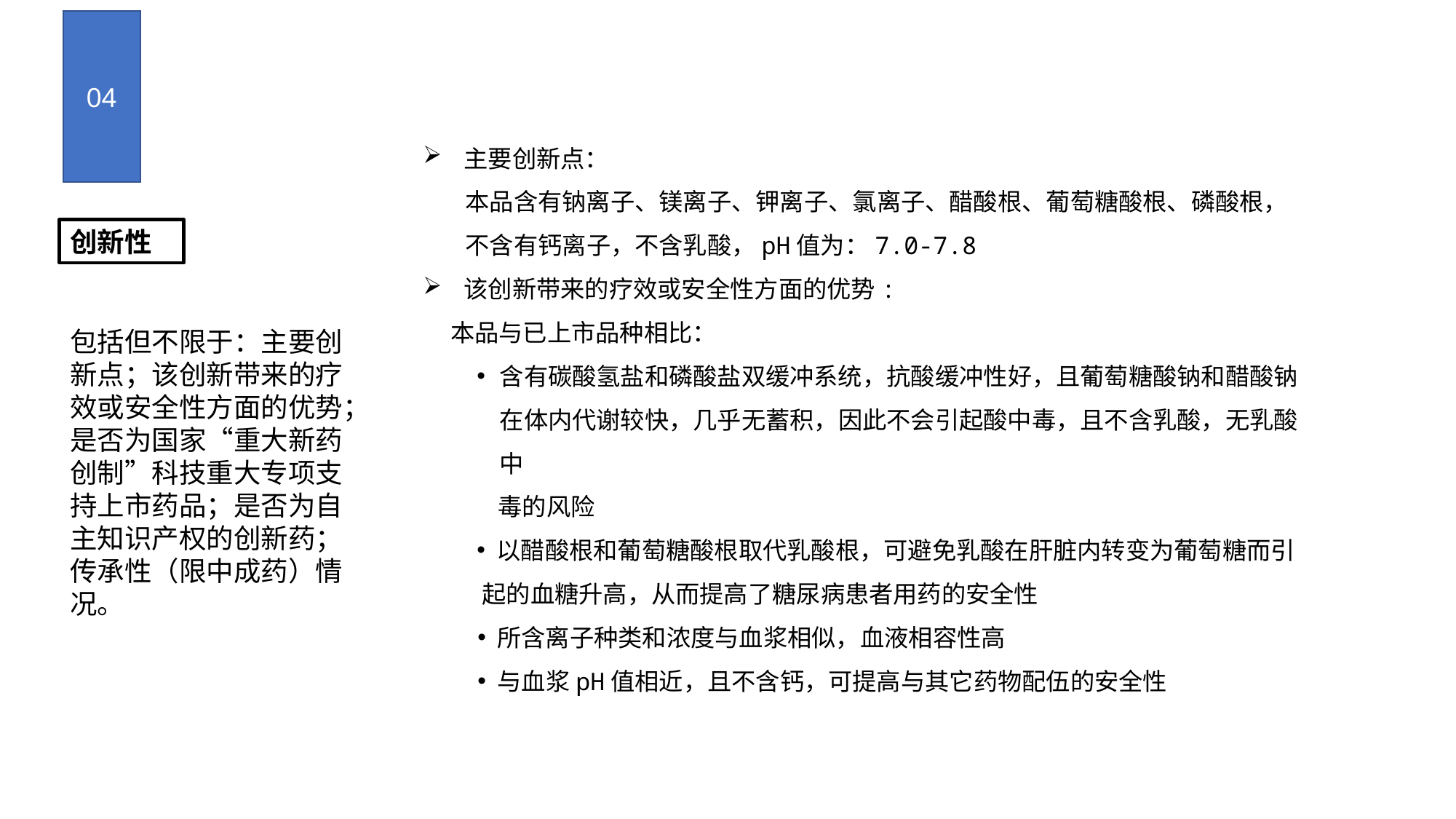

04
主要创新点：
本品含有钠离子、镁离子、钾离子、氯离子、醋酸根、葡萄糖酸根、磷酸根，
不含有钙离子，不含乳酸，pH值为：7.0-7.8
该创新带来的疗效或安全性方面的优势:
    本品与已上市品种相比：
含有碳酸氢盐和磷酸盐双缓冲系统，抗酸缓冲性好，且葡萄糖酸钠和醋酸钠在体内代谢较快，几乎无蓄积，因此不会引起酸中毒，且不含乳酸，无乳酸中
 毒的风险
 以醋酸根和葡萄糖酸根取代乳酸根，可避免乳酸在肝脏内转变为葡萄糖而引
  起的血糖升高，从而提高了糖尿病患者用药的安全性
 所含离子种类和浓度与血浆相似，血液相容性高
 与血浆pH值相近，且不含钙，可提高与其它药物配伍的安全性
创新性
包括但不限于：主要创新点；该创新带来的疗效或安全性方面的优势；是否为国家“重大新药创制”科技重大专项支持上市药品；是否为自主知识产权的创新药；传承性（限中成药）情况。